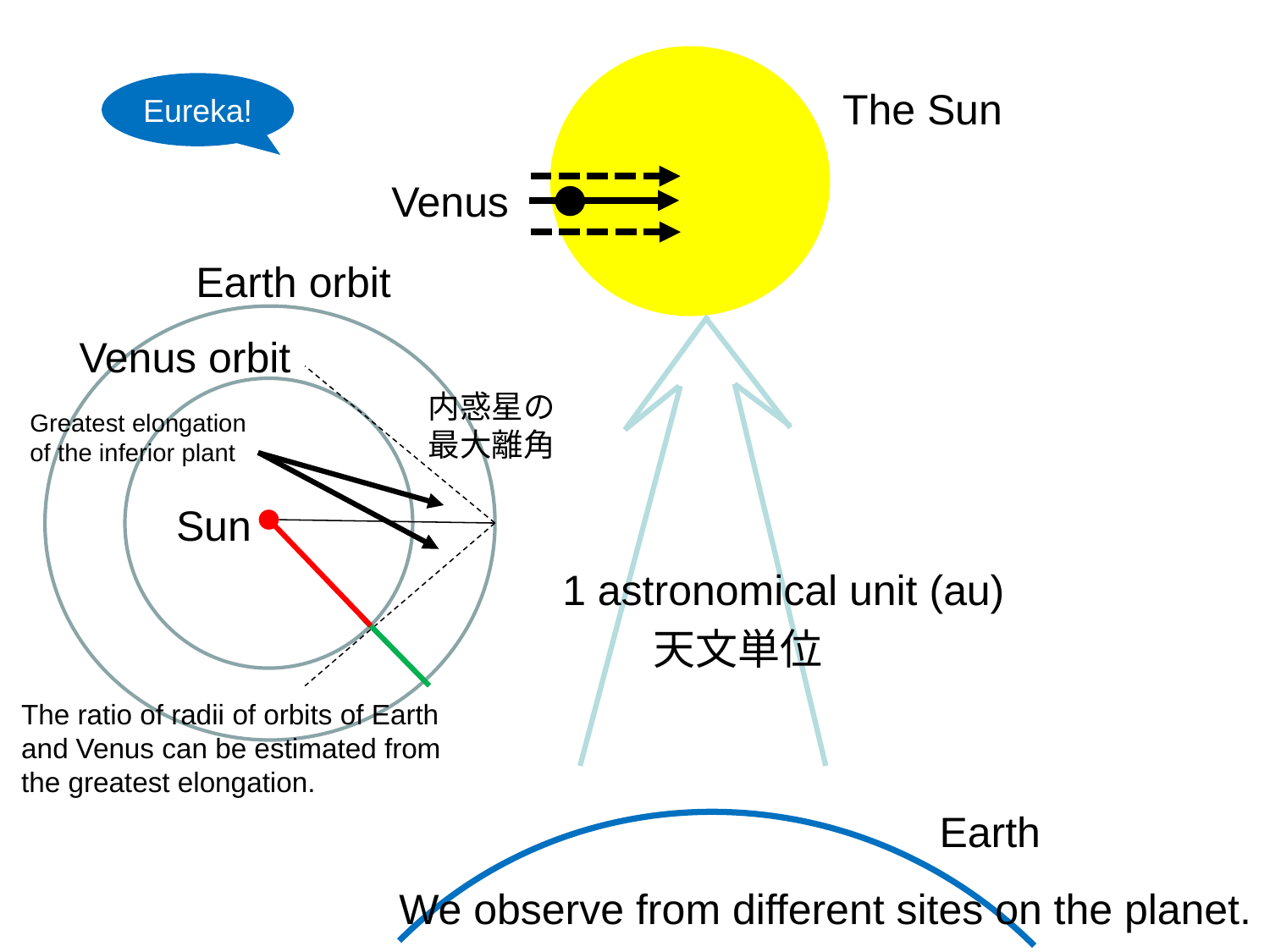

Eureka!
The Sun
Venus

Earth orbit

Venus orbit

内惑星の最大離角
Greatest elongation of the inferior plant
Sun

1 astronomical unit (au)
天文単位
The ratio of radii of orbits of Earth and Venus can be estimated from the greatest elongation.
Earth

We observe from different sites on the planet.